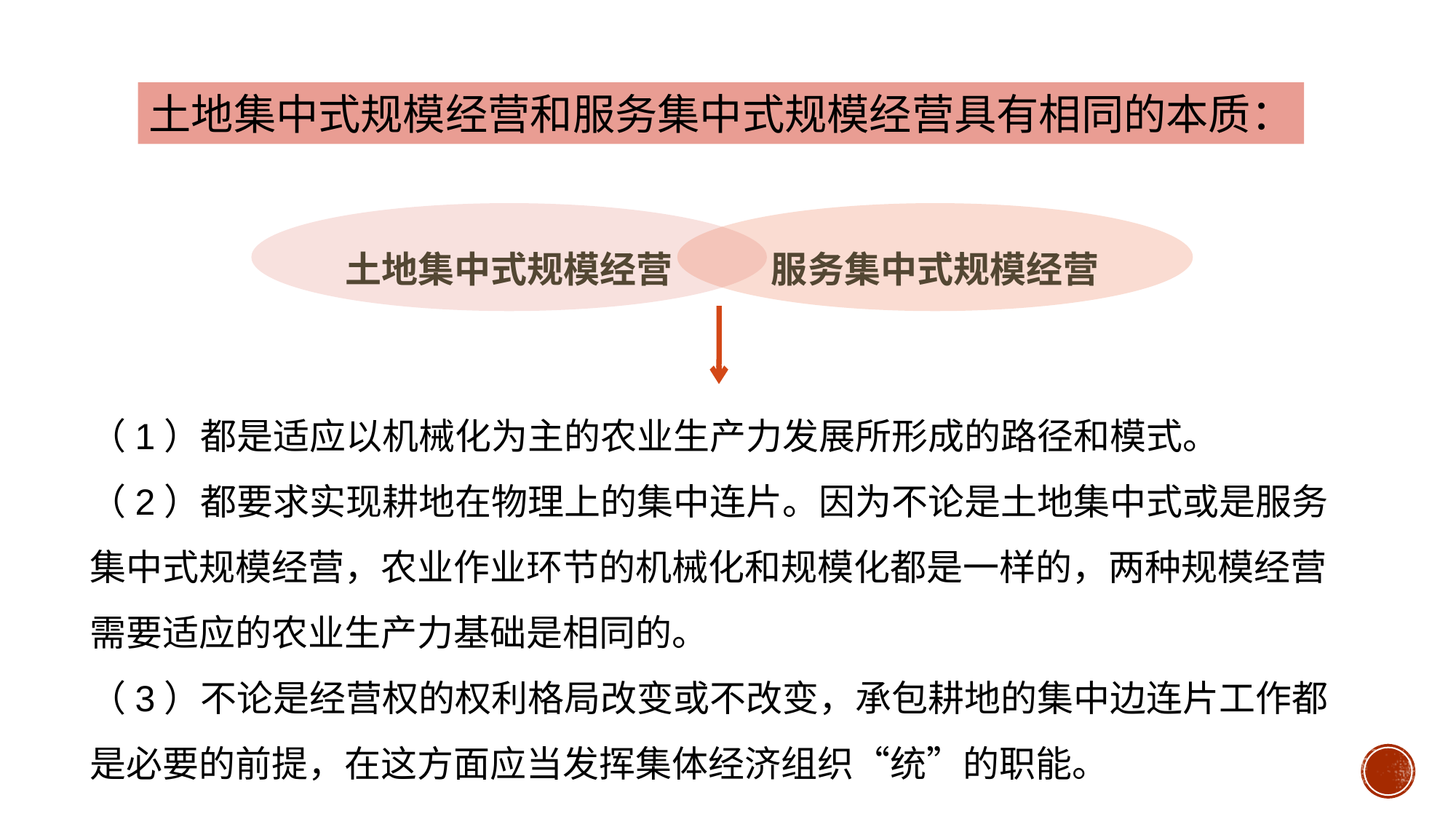

土地集中式规模经营和服务集中式规模经营具有相同的本质：
土地集中式规模经营
服务集中式规模经营
（1）都是适应以机械化为主的农业生产力发展所形成的路径和模式。
（2）都要求实现耕地在物理上的集中连片。因为不论是土地集中式或是服务集中式规模经营，农业作业环节的机械化和规模化都是一样的，两种规模经营需要适应的农业生产力基础是相同的。
（3）不论是经营权的权利格局改变或不改变，承包耕地的集中边连片工作都是必要的前提，在这方面应当发挥集体经济组织“统”的职能。